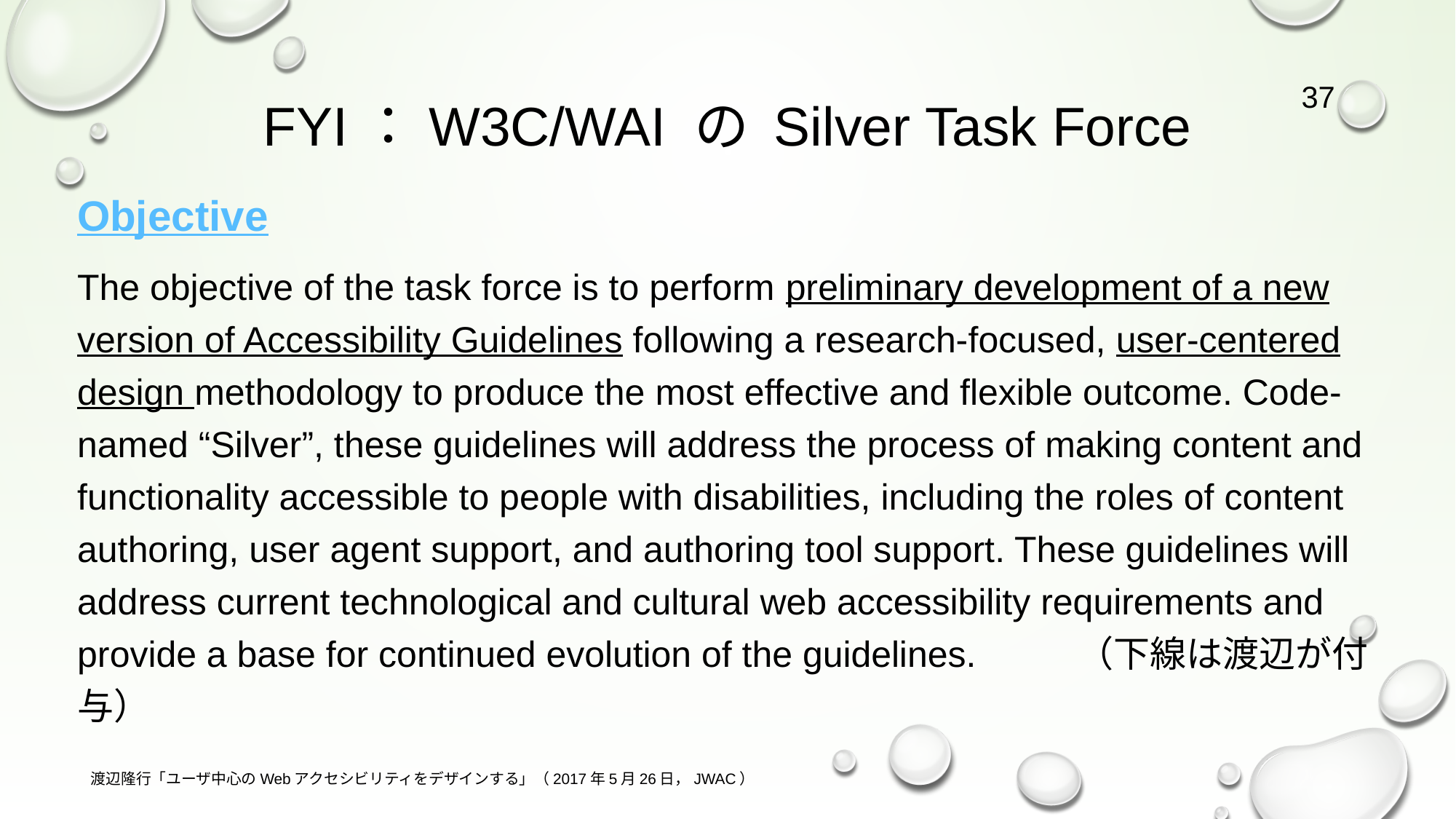

37
# FYI：W3C/WAI の Silver Task Force
Objective
The objective of the task force is to perform preliminary development of a new version of Accessibility Guidelines following a research-focused, user-centered design methodology to produce the most effective and flexible outcome. Code-named “Silver”, these guidelines will address the process of making content and functionality accessible to people with disabilities, including the roles of content authoring, user agent support, and authoring tool support. These guidelines will address current technological and cultural web accessibility requirements and provide a base for continued evolution of the guidelines.         （下線は渡辺が付与）

渡辺隆行「ユーザ中心のWebアクセシビリティをデザインする」（2017年5月26日，JWAC）